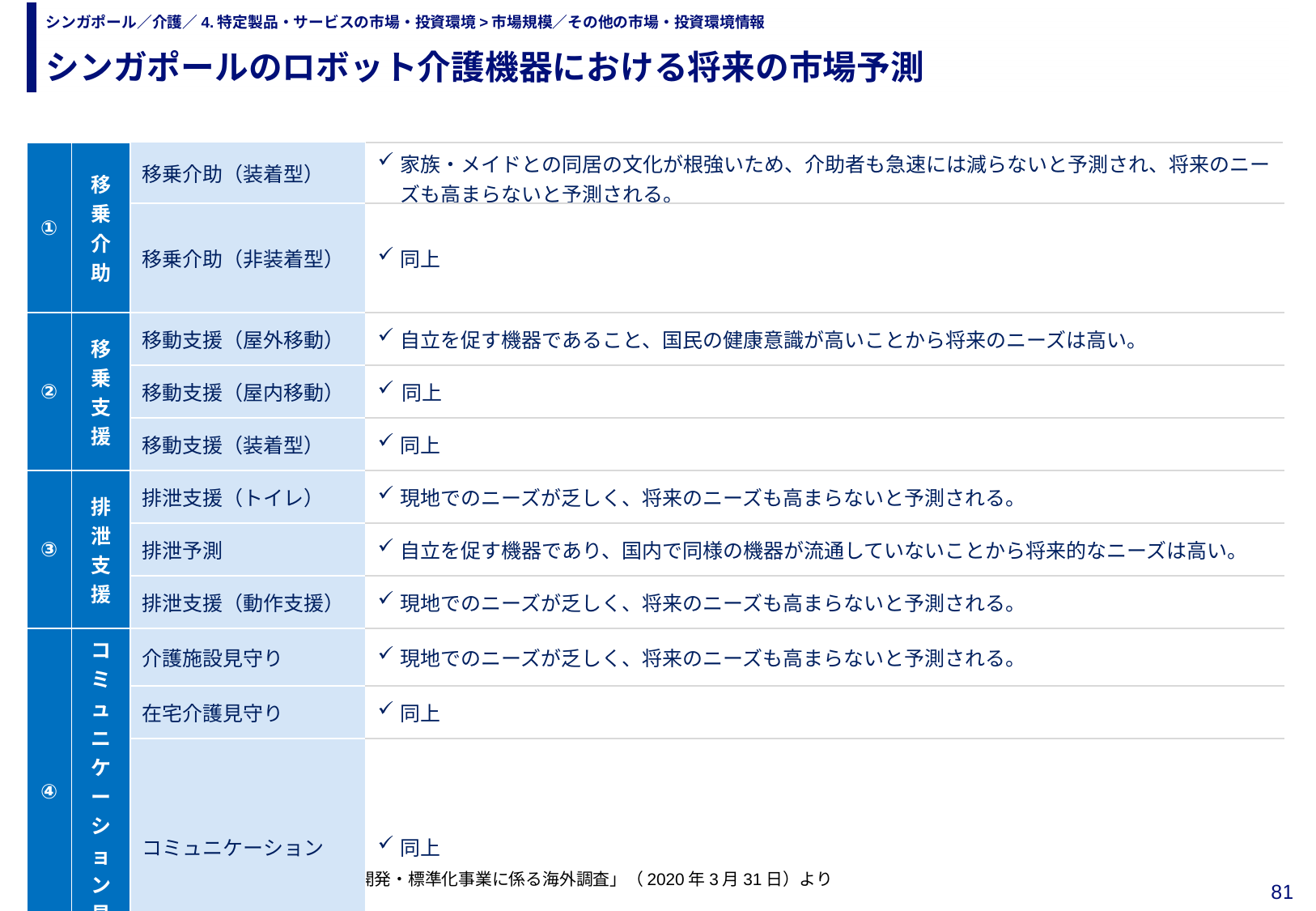

シンガポールのロボット介護機器における将来の市場予測
# シンガポール／介護／4.特定製品・サービスの市場・投資環境>市場規模／その他の市場・投資環境情報
| ① | 移乗介助 | 移乗介助（装着型） | 家族・メイドとの同居の文化が根強いため、介助者も急速には減らないと予測され、将来のニーズも高まらないと予測される。 |
| --- | --- | --- | --- |
|  |  | 移乗介助（非装着型） | 同上 |
| ② | 移乗支援 | 移動支援（屋外移動） | 自立を促す機器であること、国民の健康意識が高いことから将来のニーズは高い。 |
|  |  | 移動支援（屋内移動） | 同上 |
|  |  | 移動支援（装着型） | 同上 |
| ③ | 排泄支援 | 排泄支援（トイレ） | 現地でのニーズが乏しく、将来のニーズも高まらないと予測される。 |
|  |  | 排泄予測 | 自立を促す機器であり、国内で同様の機器が流通していないことから将来的なニーズは高い。 |
|  |  | 排泄支援（動作支援） | 現地でのニーズが乏しく、将来のニーズも高まらないと予測される。 |
| ④ | コミュニケーション 見守り・ | 介護施設見守り | 現地でのニーズが乏しく、将来のニーズも高まらないと予測される。 |
|  |  | 在宅介護見守り | 同上 |
|  |  | コミュニケーション | 同上 |
| ⑤ | 入浴支援 |  | 現地でのニーズがあり、将来のニーズも高まると考えられる。 |
| ⑥ | 介護業務支援 |  | 業務効率化に貢献できる機器はニーズが高く、かつ政府の支援を得られるため将来的なニーズも高い。 |
出所）日本経済研究所「ロボット介護機器開発・標準化事業に係る海外調査」（2020年3月31日）より